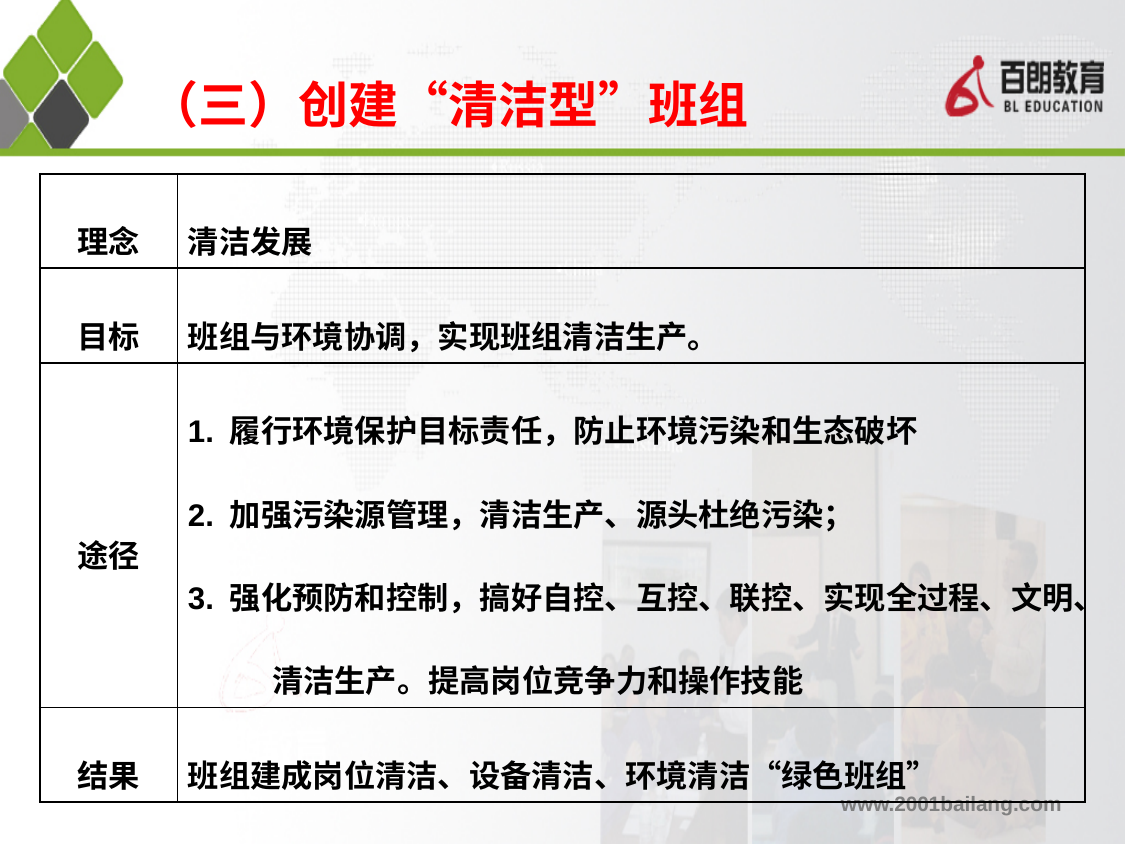

# （三）创建“清洁型”班组
| 理念 | 清洁发展 |
| --- | --- |
| 目标 | 班组与环境协调，实现班组清洁生产。 |
| 途径 | 1. 履行环境保护目标责任，防止环境污染和生态破坏 2. 加强污染源管理，清洁生产、源头杜绝污染； 3. 强化预防和控制，搞好自控、互控、联控、实现全过程、文明、清洁生产。提高岗位竞争力和操作技能 |
| 结果 | 班组建成岗位清洁、设备清洁、环境清洁“绿色班组” |